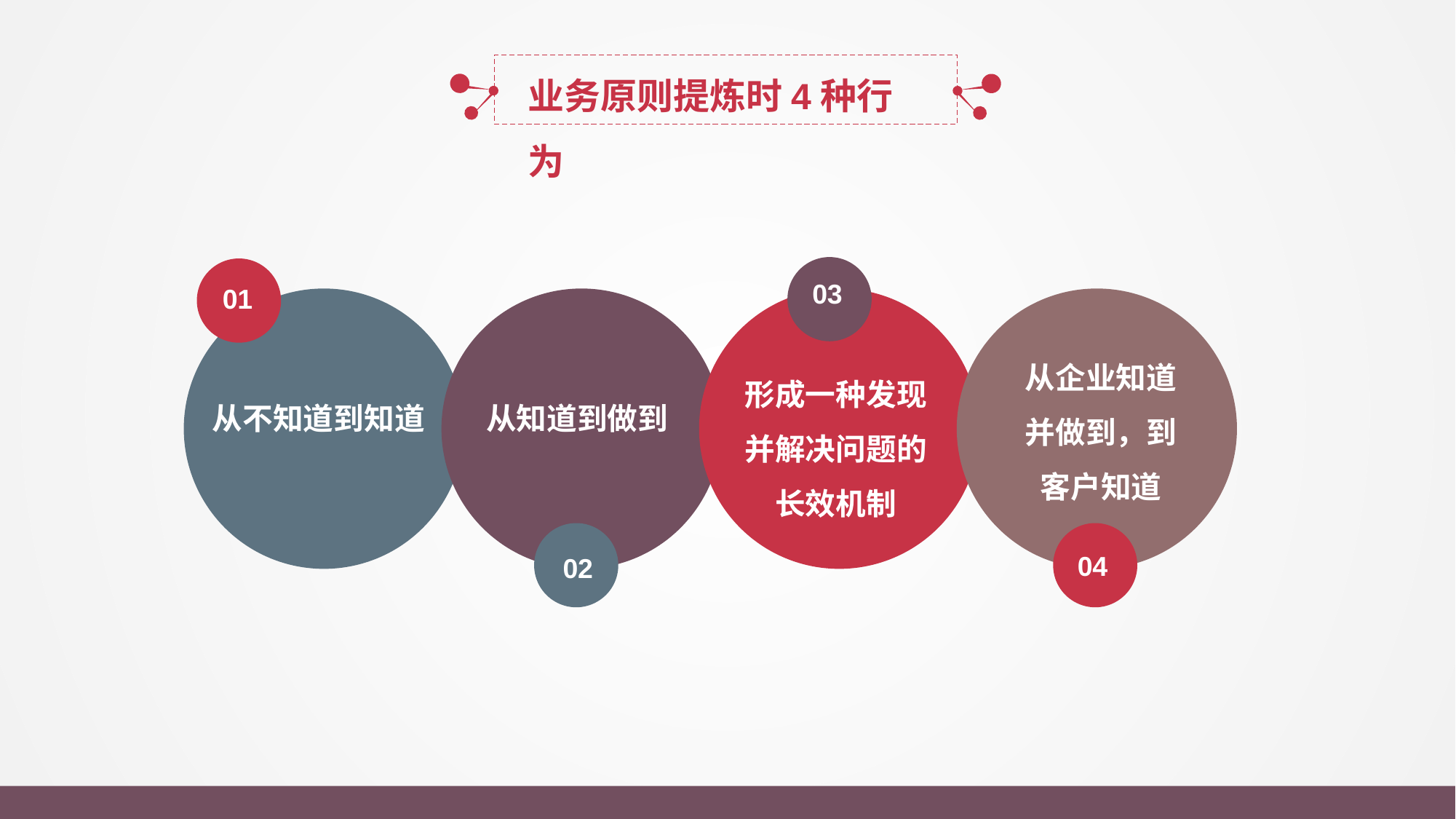

业务原则提炼时4种行为

03
01

04
02
从企业知道并做到，到客户知道
形成一种发现并解决问题的长效机制
从不知道到知道
从知道到做到